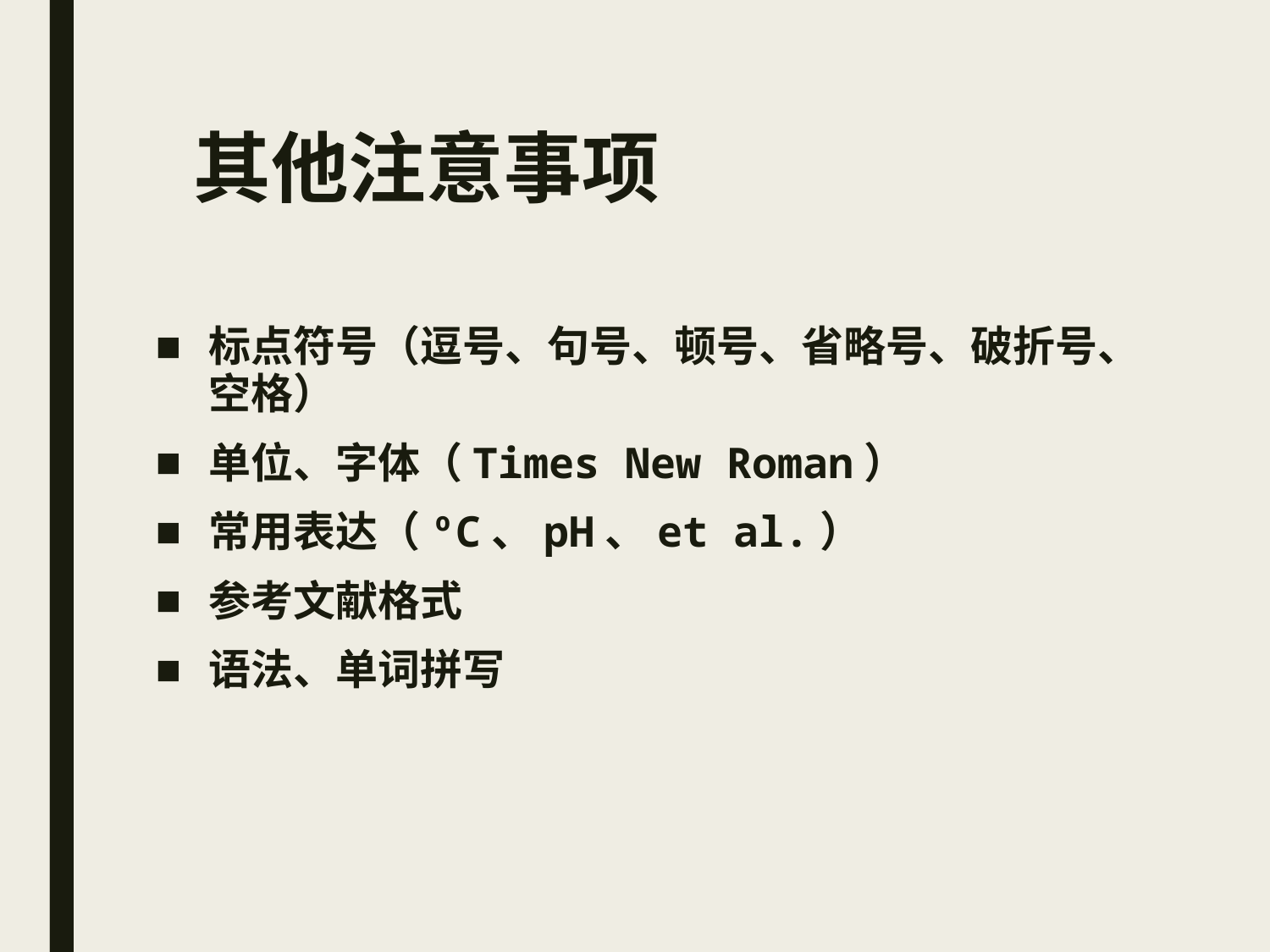

# 其他注意事项
标点符号（逗号、句号、顿号、省略号、破折号、空格）
单位、字体（Times New Roman）
常用表达（ºC、pH、et al.）
参考文献格式
语法、单词拼写